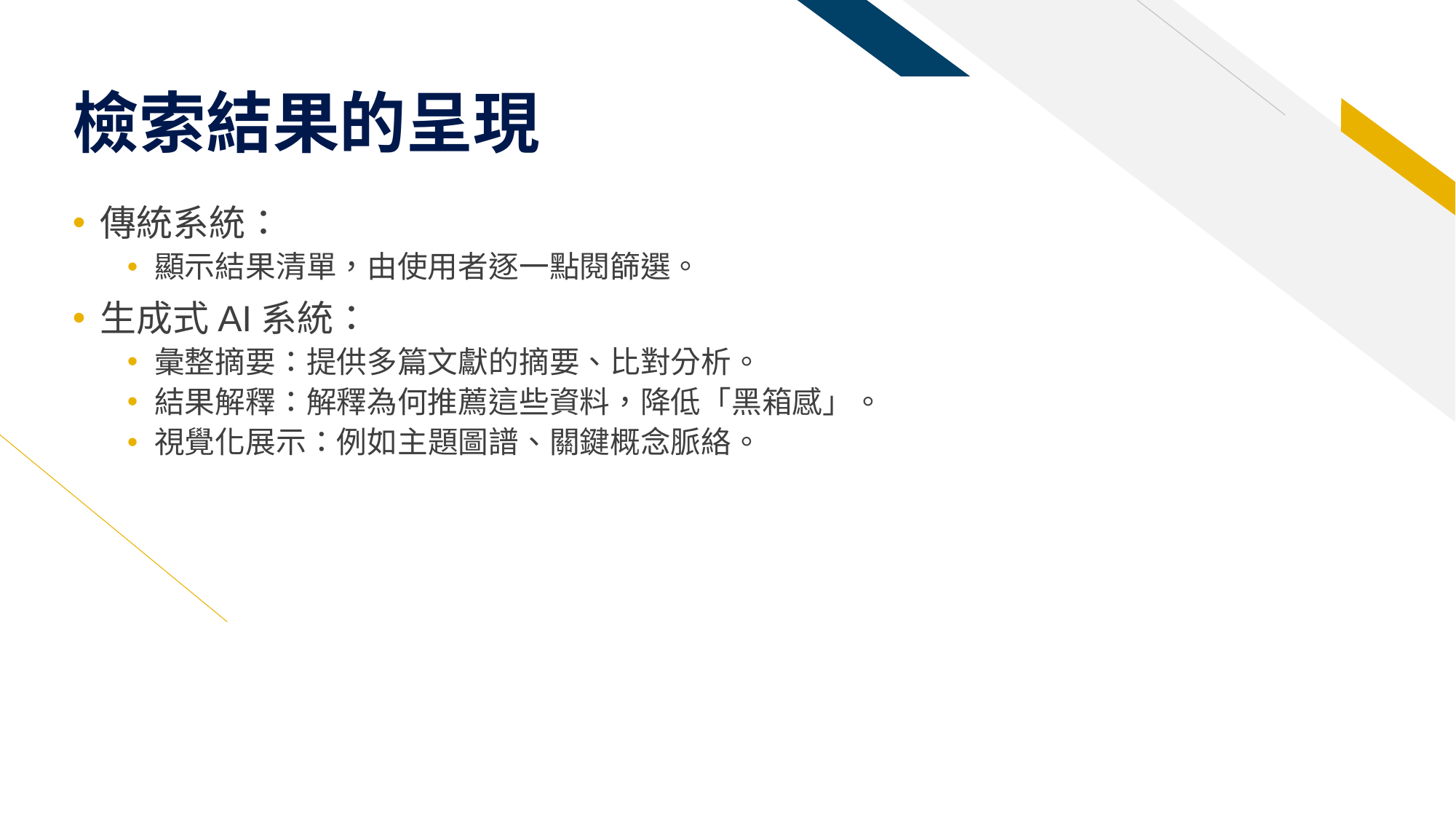

# 檢索結果的呈現
傳統系統：
顯示結果清單，由使用者逐一點閱篩選。
生成式AI系統：
彙整摘要：提供多篇文獻的摘要、比對分析。
結果解釋：解釋為何推薦這些資料，降低「黑箱感」。
視覺化展示：例如主題圖譜、關鍵概念脈絡。